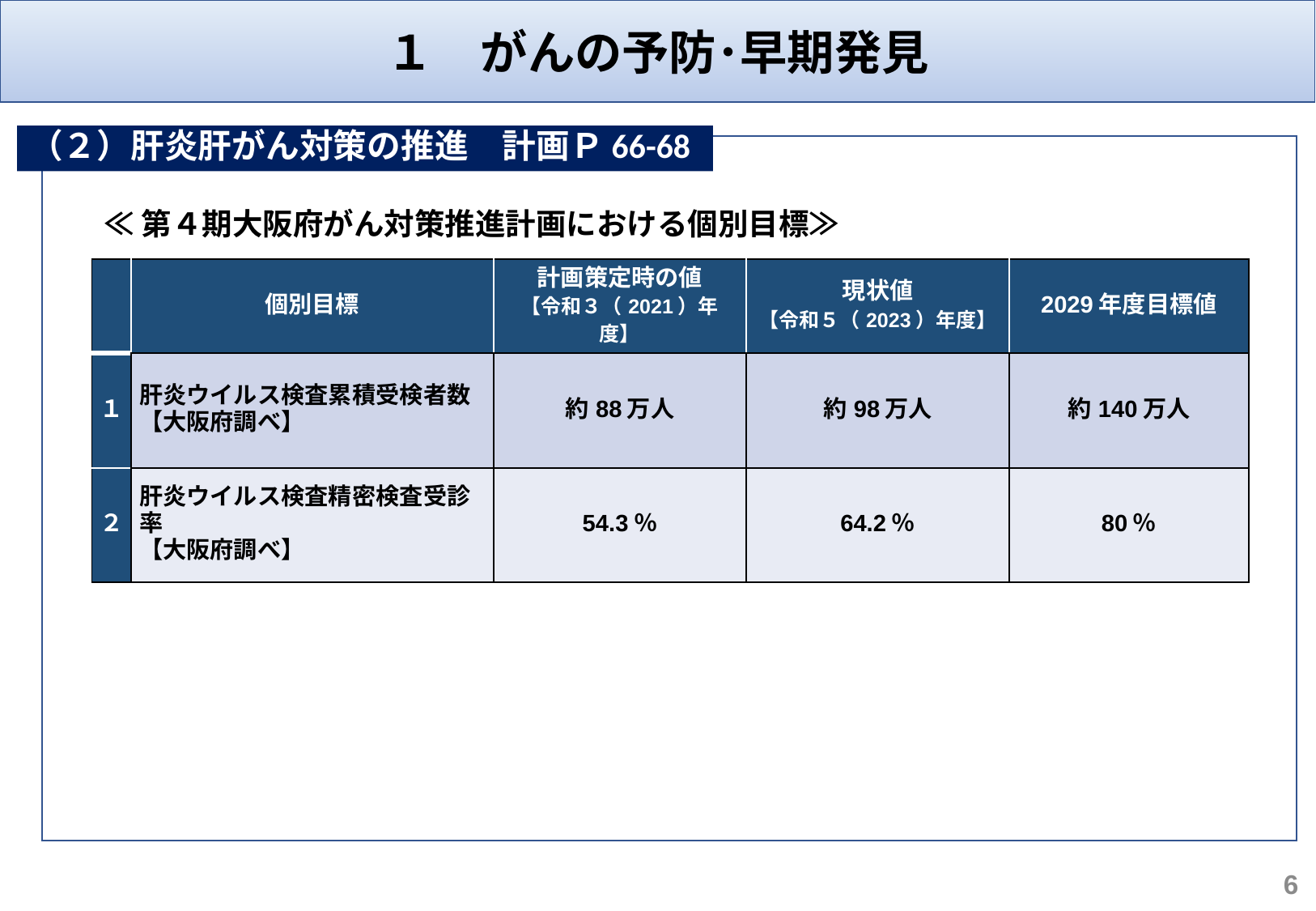

１　がんの予防･早期発見
（２）肝炎肝がん対策の推進　計画Ｐ66-68
第３期
≪第４期大阪府がん対策推進計画における個別目標≫
|  | 個別目標 | 計画策定時の値 【令和３（2021）年度】 | 現状値 【令和５（2023）年度】 | 2029年度目標値 |
| --- | --- | --- | --- | --- |
| １ | 肝炎ウイルス検査累積受検者数 【大阪府調べ】 | 約88万人 | 約98万人 | 約140万人 |
| ２ | 肝炎ウイルス検査精密検査受診率 【大阪府調べ】 | 54.3％ | 64.2％ | 80％ |
概ね予定どおり
6